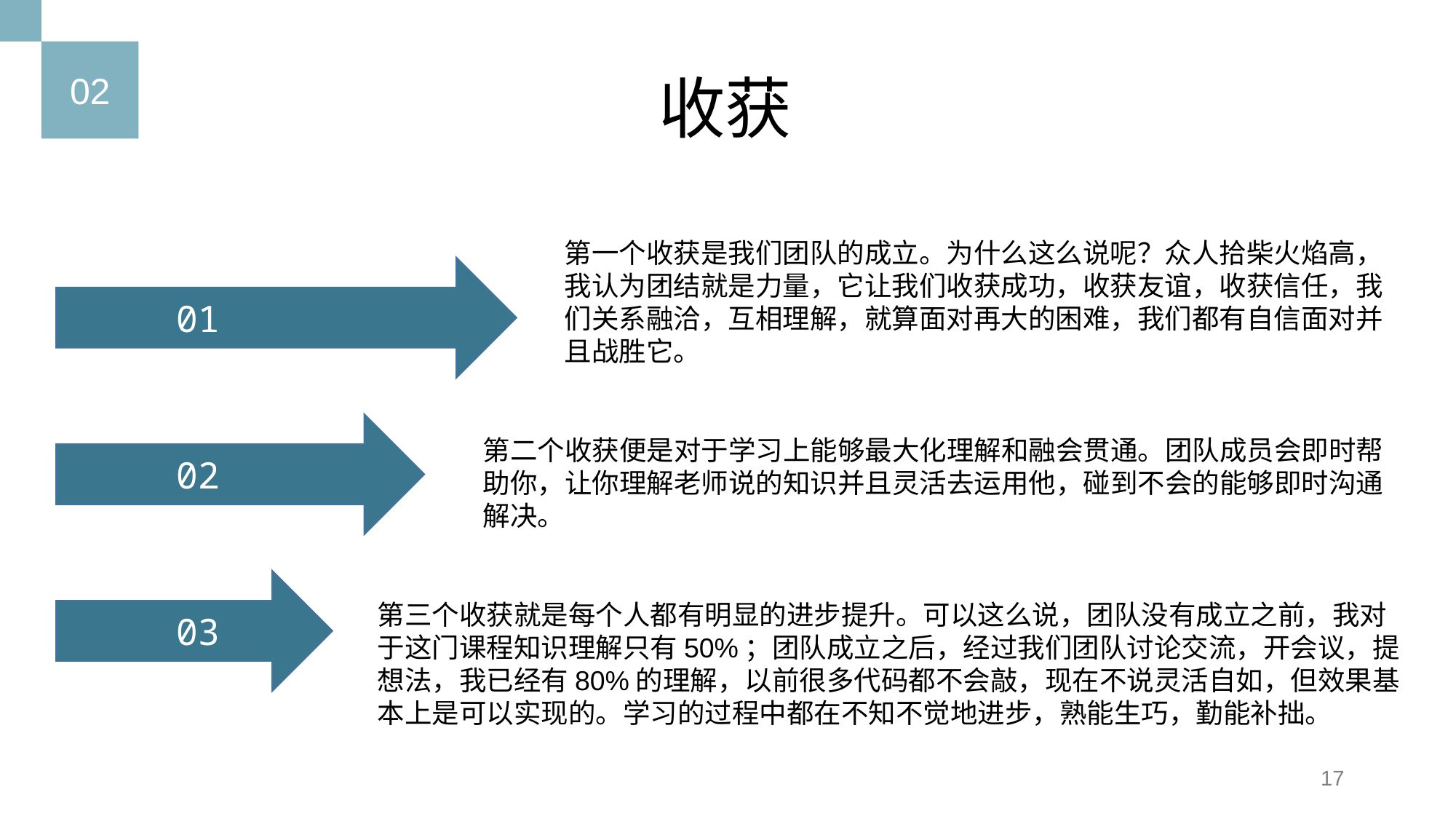

02
收获
第一个收获是我们团队的成立。为什么这么说呢？众人拾柴火焰高，我认为团结就是力量，它让我们收获成功，收获友谊，收获信任，我们关系融洽，互相理解，就算面对再大的困难，我们都有自信面对并且战胜它。

	01
	02
	03
第二个收获便是对于学习上能够最大化理解和融会贯通。团队成员会即时帮助你，让你理解老师说的知识并且灵活去运用他，碰到不会的能够即时沟通解决。

第三个收获就是每个人都有明显的进步提升。可以这么说，团队没有成立之前，我对于这门课程知识理解只有50%；团队成立之后，经过我们团队讨论交流，开会议，提想法，我已经有80%的理解，以前很多代码都不会敲，现在不说灵活自如，但效果基本上是可以实现的。学习的过程中都在不知不觉地进步，熟能生巧，勤能补拙。

17